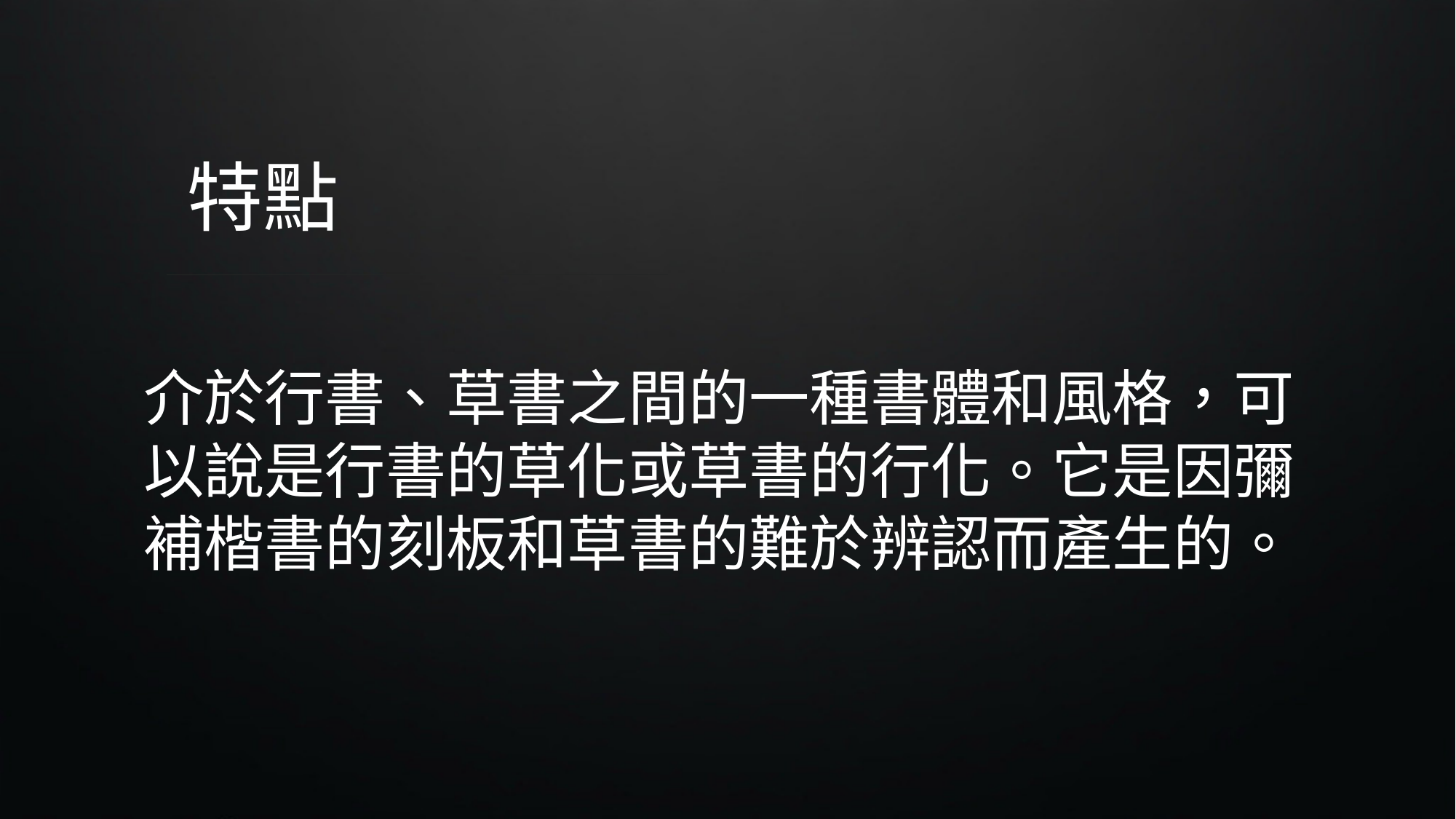

特點
介於行書、草書之間的一種書體和風格，可以說是行書的草化或草書的行化。它是因彌補楷書的刻板和草書的難於辨認而產生的。